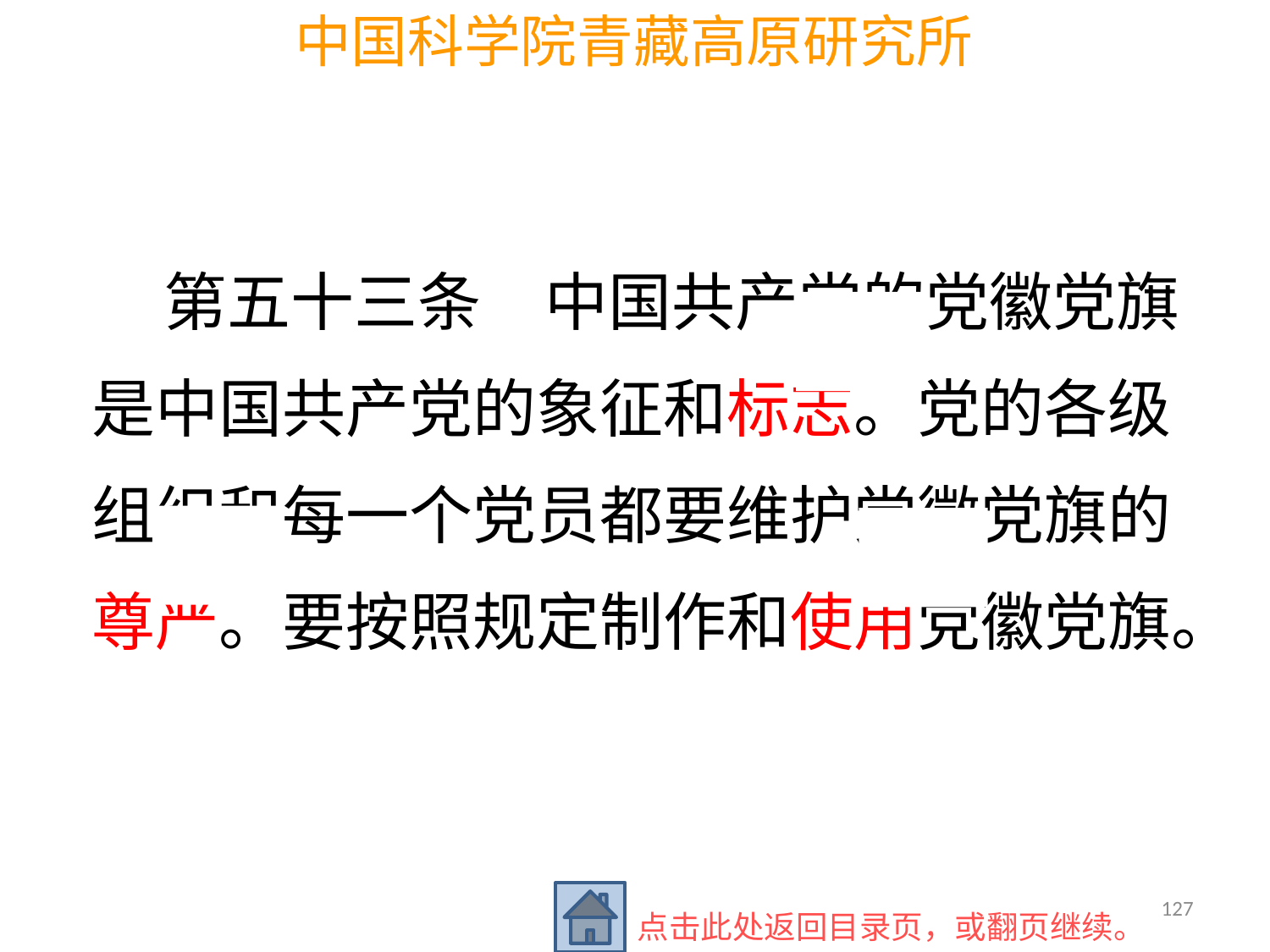

# 第五十三条　中国共产党的党徽党旗是中国共产党的象征和标志。党的各级组织和每一个党员都要维护党徽党旗的尊严。要按照规定制作和使用党徽党旗。

127

点击此处返回目录页，或翻页继续。